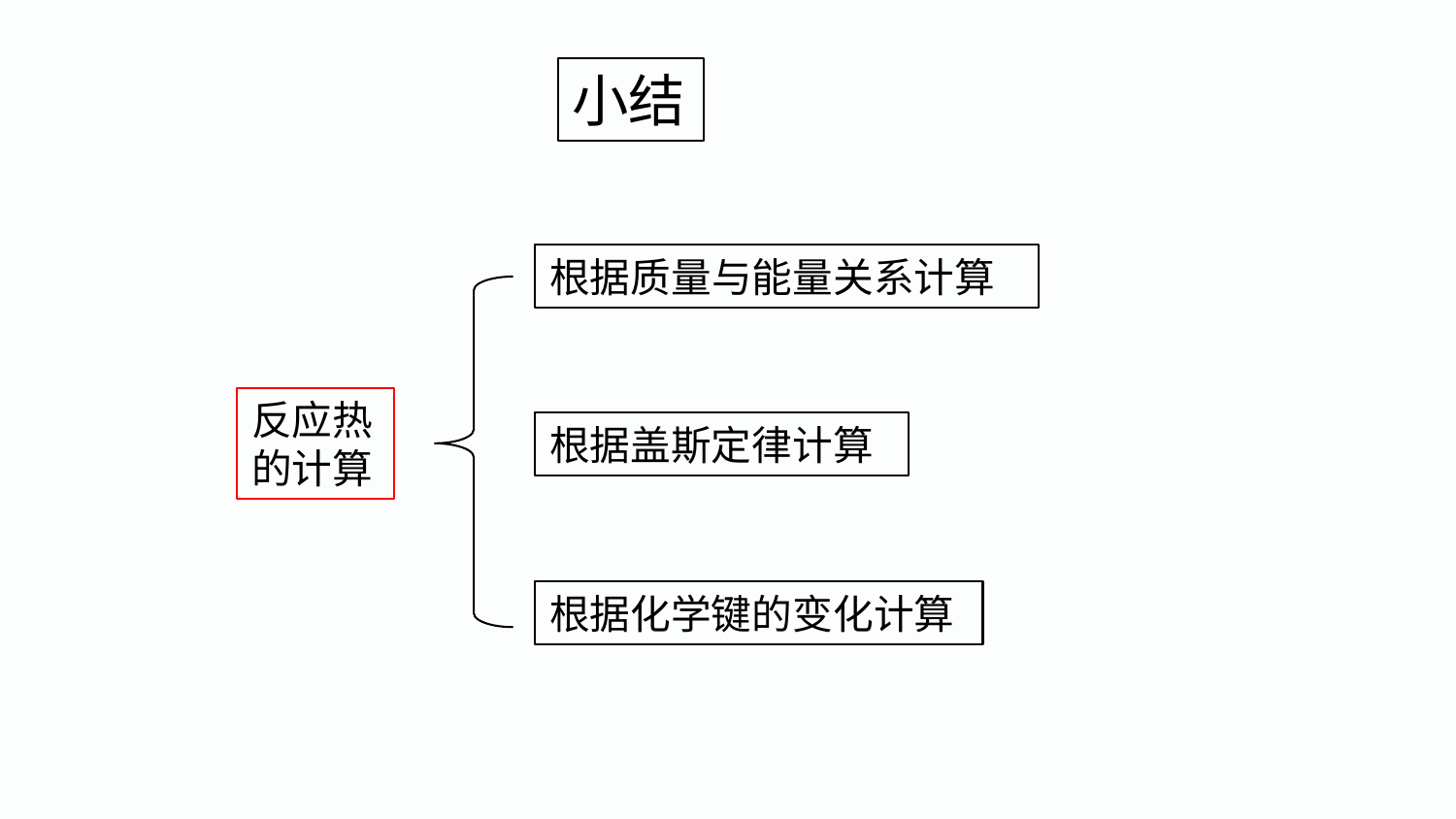

小结
根据质量与能量关系计算

反应热
的计算
根据盖斯定律计算
根据化学键的变化计算